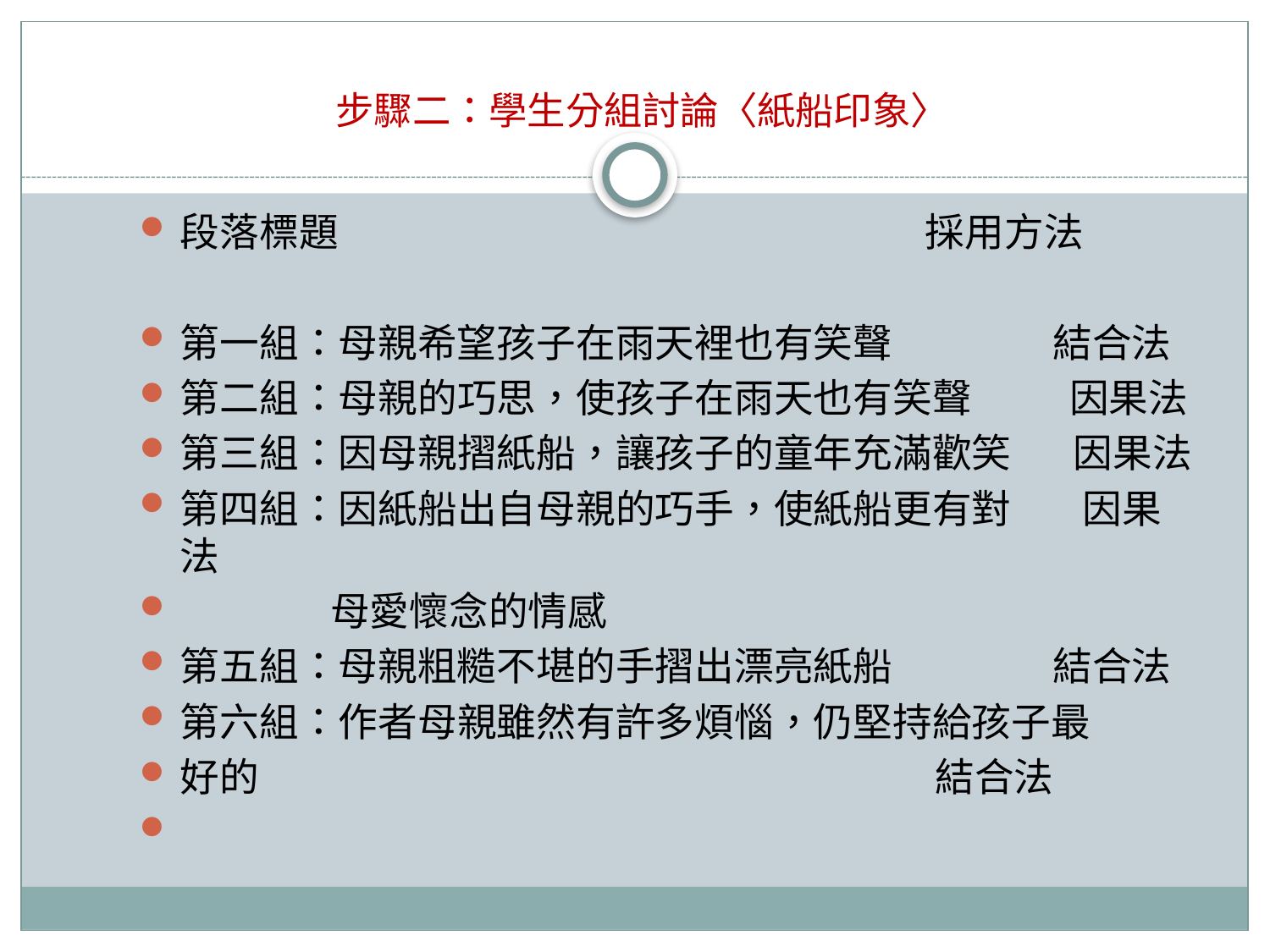

# 步驟二：學生分組討論〈紙船印象〉
段落標題                                                                  採用方法

第一組：母親希望孩子在雨天裡也有笑聲                  結合法
第二組：母親的巧思，使孩子在雨天也有笑聲           因果法
第三組：因母親摺紙船，讓孩子的童年充滿歡笑       因果法
第四組：因紙船出自母親的巧手，使紙船更有對        因果法
                母愛懷念的情感
第五組：母親粗糙不堪的手摺出漂亮紙船                  結合法
第六組：作者母親雖然有許多煩惱，仍堅持給孩子最
好的                                                                            結合法